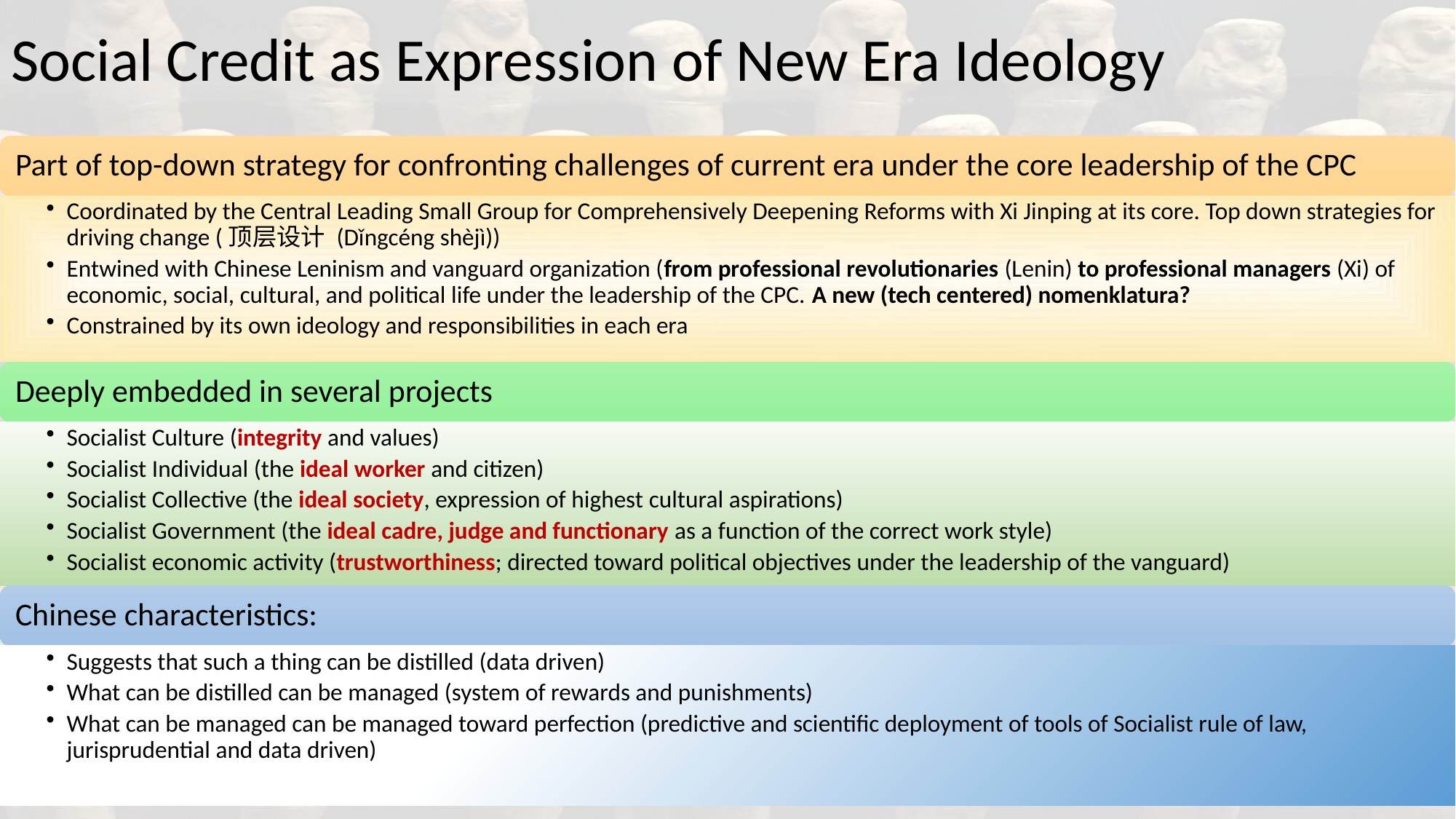

# Social Credit as Expression of New Era Ideology
Part of top-down strategy for confronting challenges of current era under the core leadership of the CPC
Coordinated by the Central Leading Small Group for Comprehensively Deepening Reforms with Xi Jinping at its core. Top down strategies for driving change (顶层设计 (Dǐngcéng shèjì))
Entwined with Chinese Leninism and vanguard organization (from professional revolutionaries (Lenin) to professional managers (Xi) of economic, social, cultural, and political life under the leadership of the CPC. A new (tech centered) nomenklatura?
Constrained by its own ideology and responsibilities in each era
Deeply embedded in several projects
Socialist Culture (integrity and values)
Socialist Individual (the ideal worker and citizen)
Socialist Collective (the ideal society, expression of highest cultural aspirations)
Socialist Government (the ideal cadre, judge and functionary as a function of the correct work style)
Socialist economic activity (trustworthiness; directed toward political objectives under the leadership of the vanguard)
Chinese characteristics:
Suggests that such a thing can be distilled (data driven)
What can be distilled can be managed (system of rewards and punishments)
What can be managed can be managed toward perfection (predictive and scientific deployment of tools of Socialist rule of law, jurisprudential and data driven)